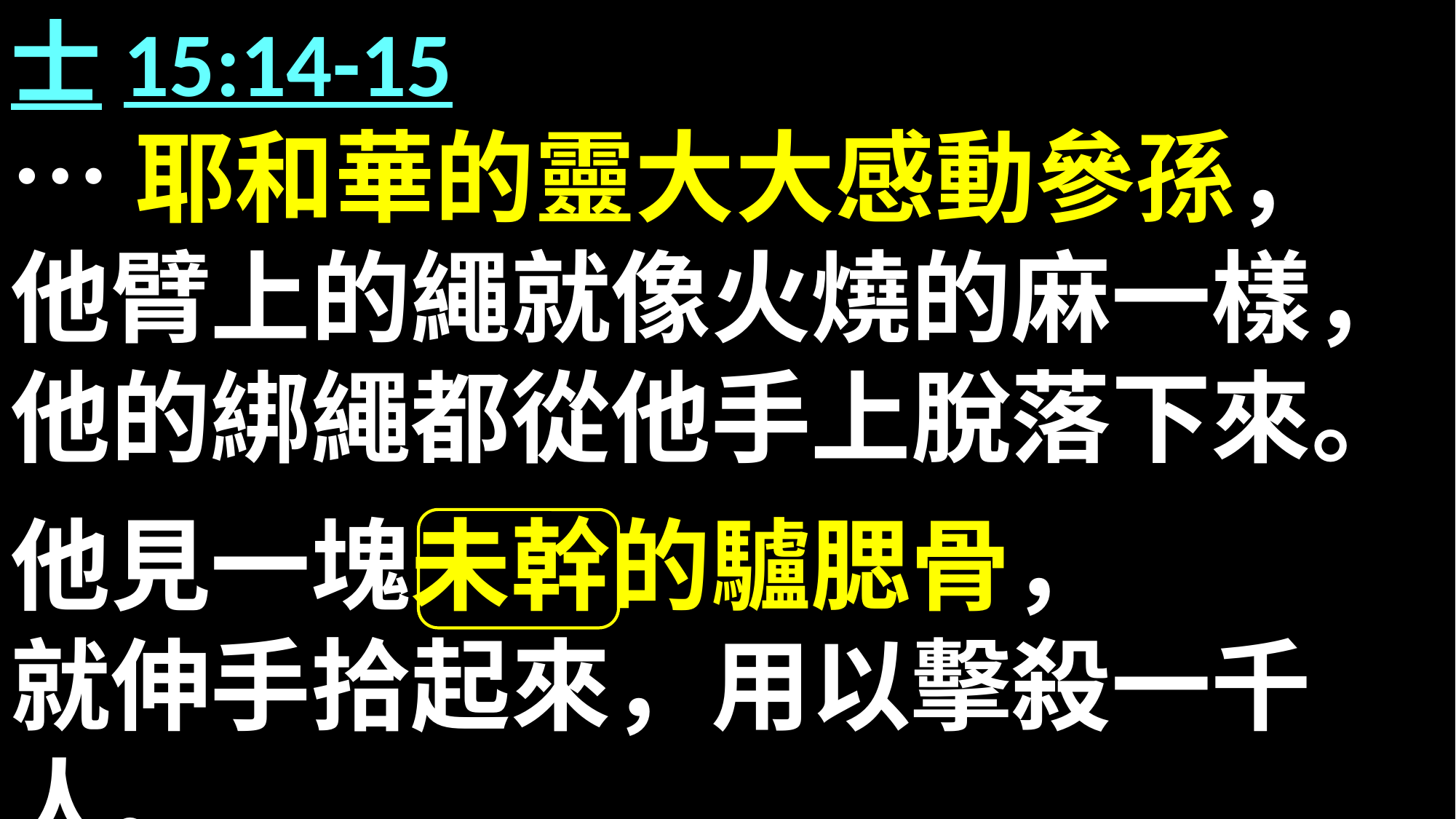

士15:14-15
…耶和華的靈大大感動參孫，
他臂上的繩就像火燒的麻一樣，
他的綁繩都從他手上脫落下來。
他見一塊未幹的驢腮骨，
就伸手拾起來，用以擊殺一千人。